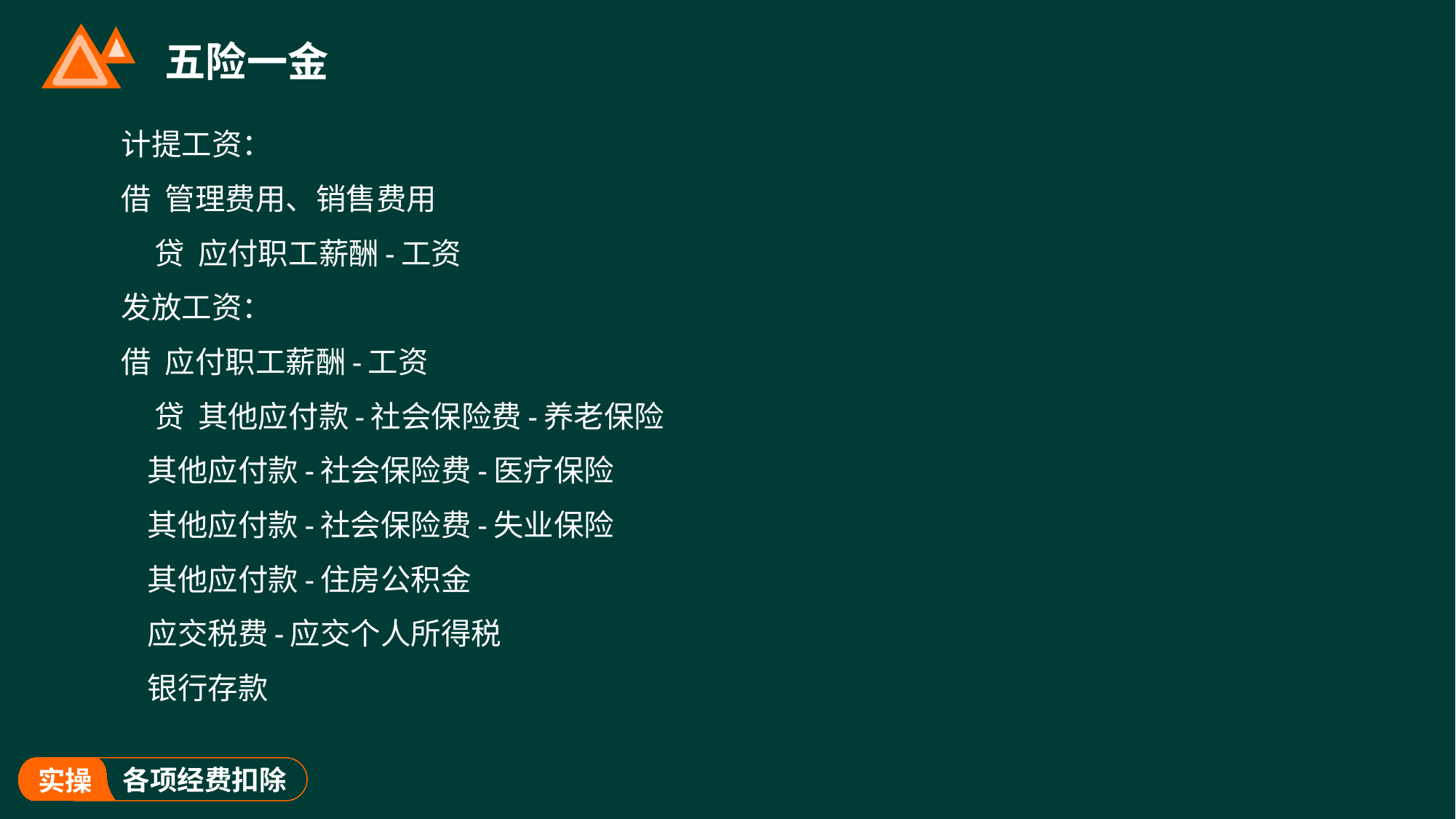

# 五险一金
计提工资：
借  管理费用、销售费用
    贷  应付职工薪酬-工资
发放工资：
借  应付职工薪酬-工资
    贷  其他应付款-社会保险费-养老保险
   其他应付款-社会保险费-医疗保险
   其他应付款-社会保险费-失业保险
   其他应付款-住房公积金
   应交税费-应交个人所得税
   银行存款